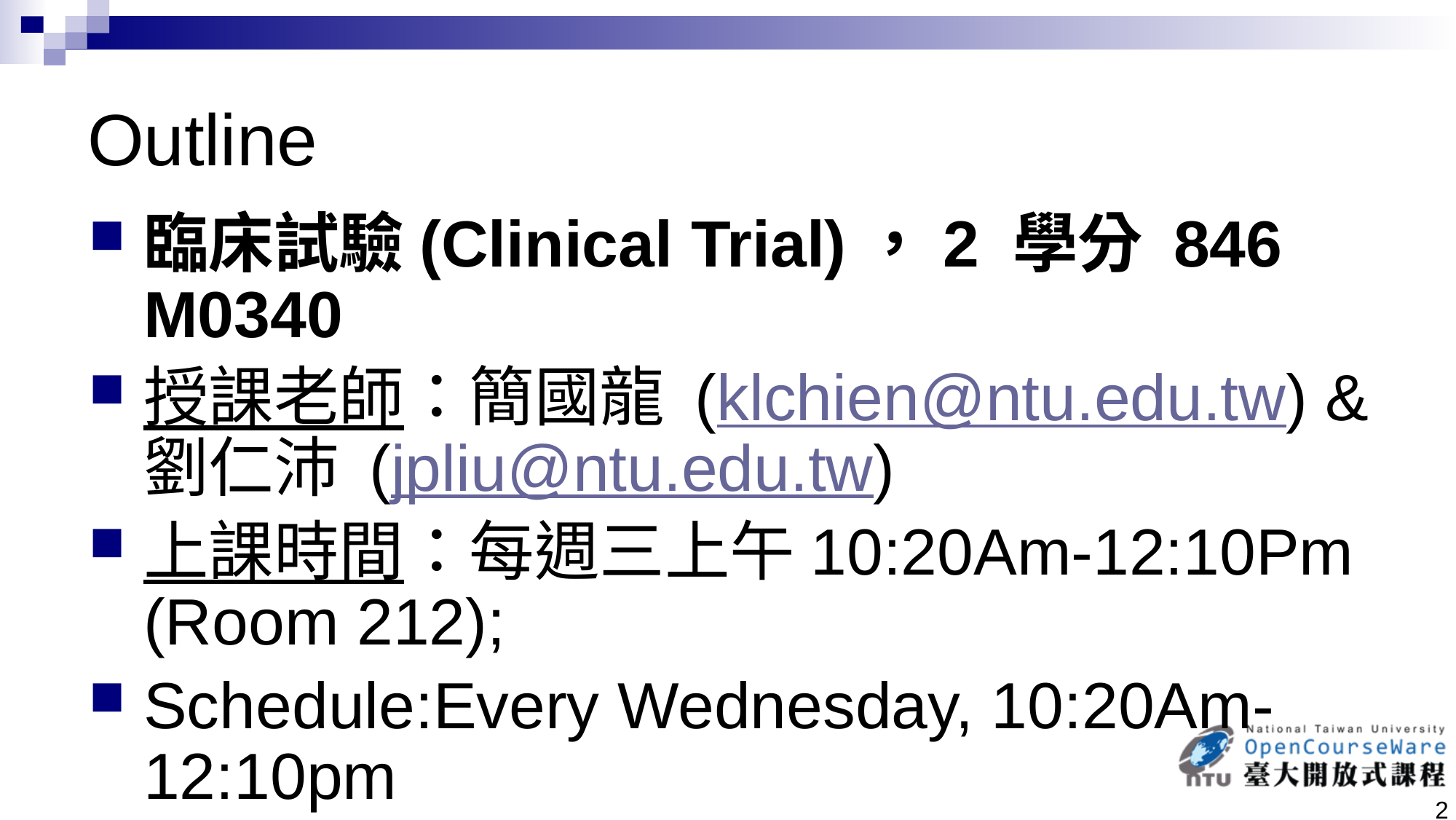

# Outline
臨床試驗(Clinical Trial)，2 學分 846 M0340
授課老師：簡國龍 (klchien@ntu.edu.tw) & 劉仁沛 (jpliu@ntu.edu.tw)
上課時間：每週三上午10:20Am-12:10Pm (Room 212);
Schedule:Every Wednesday, 10:20Am-12:10pm
Room: Room 212, College of Public Health Building
Office time:By appointment
2